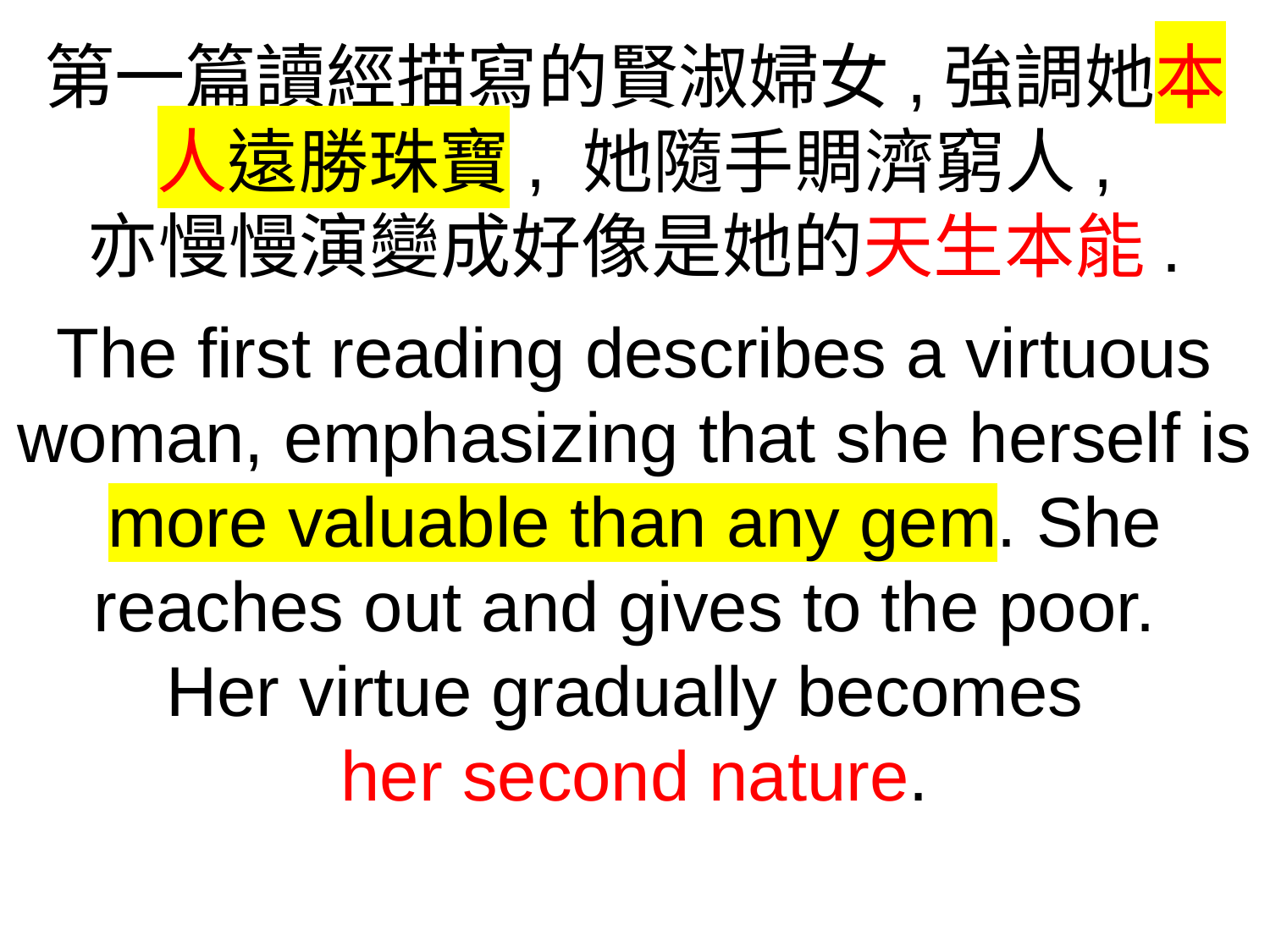

第一篇讀經描寫的賢淑婦女,強調她本人遠勝珠寶, 她隨手賙濟窮人,
亦慢慢演變成好像是她的天生本能.
The first reading describes a virtuous woman, emphasizing that she herself is more valuable than any gem. She reaches out and gives to the poor.
Her virtue gradually becomes
her second nature.